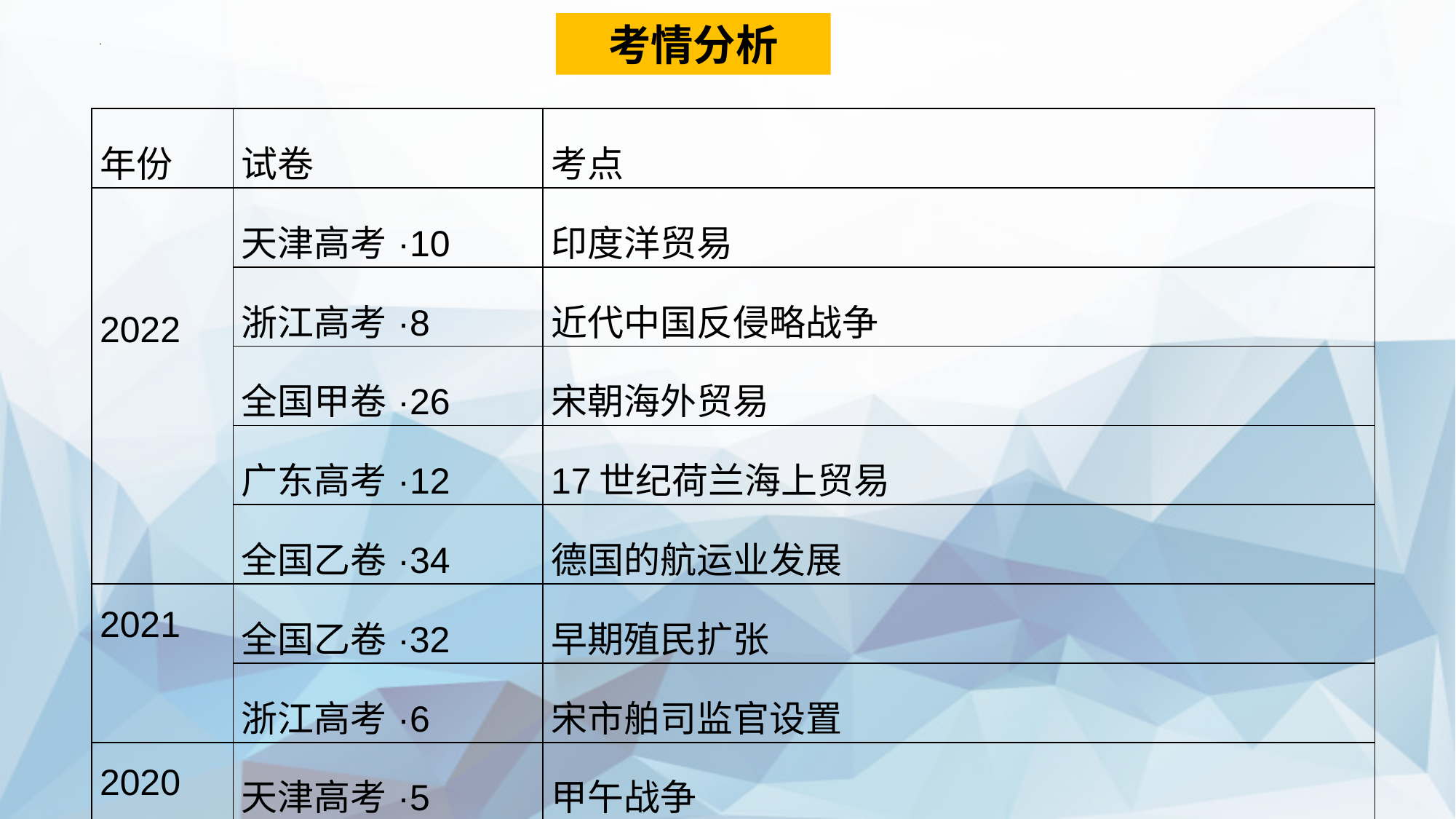

考情分析
| 年份 | 试卷 | 考点 |
| --- | --- | --- |
| 2022 | 天津高考·10 | 印度洋贸易 |
|  | 浙江高考·8 | 近代中国反侵略战争 |
|  | 全国甲卷·26 | 宋朝海外贸易 |
|  | 广东高考·12 | 17世纪荷兰海上贸易 |
|  | 全国乙卷·34 | 德国的航运业发展 |
| 2021 | 全国乙卷·32 | 早期殖民扩张 |
|  | 浙江高考·6 | 宋市舶司监官设置 |
| 2020 | 天津高考·5 | 甲午战争 |
|  | 海南高考·20 | 美苏争霸，古巴导弹危机 |